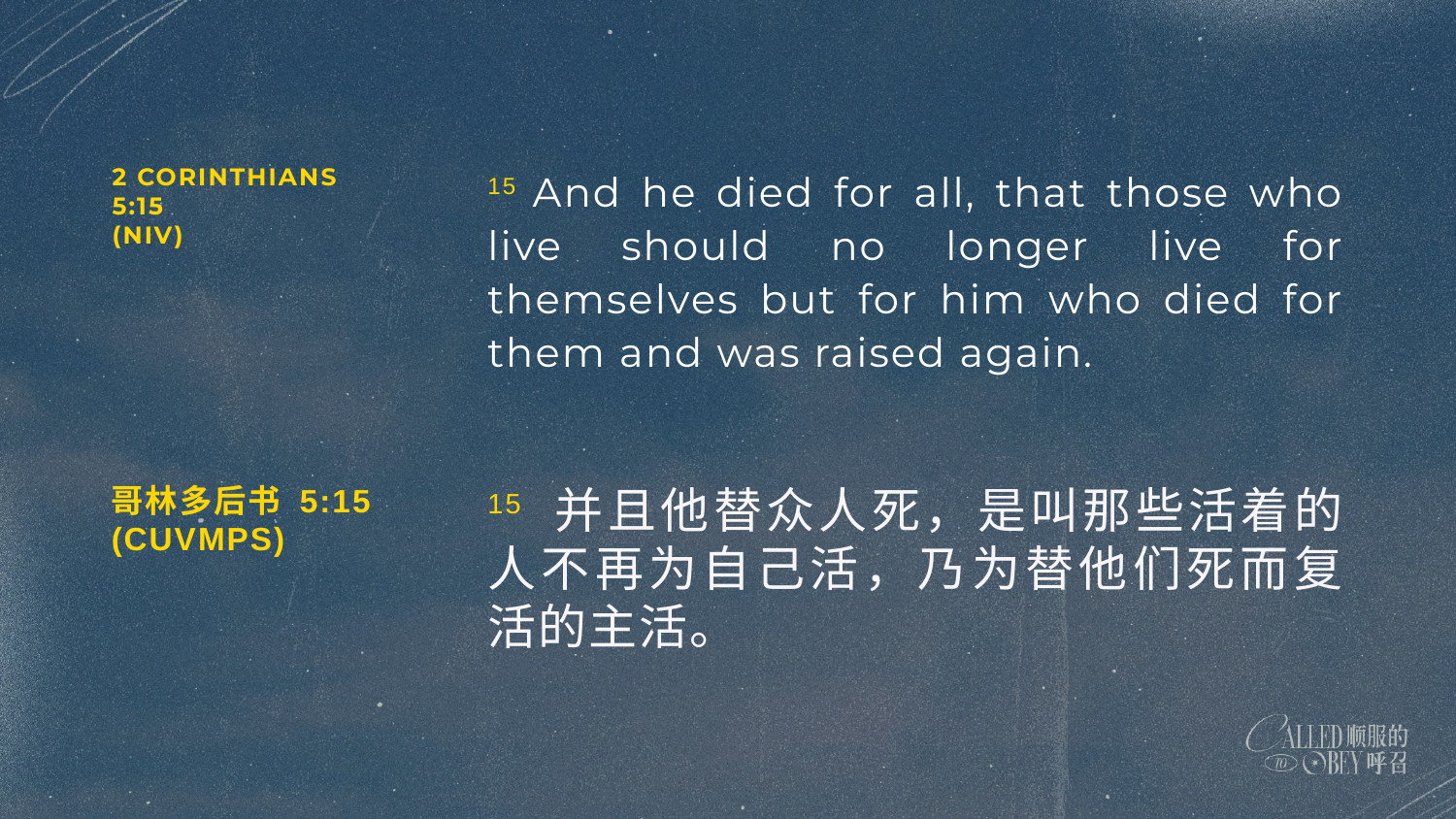

2 CORINTHIANS 5:15
(NIV)
15 And he died for all, that those who live should no longer live for themselves but for him who died for them and was raised again.
哥林多后书 5:15 (CUVMPS)
15 并且他替众人死，是叫那些活着的人不再为自己活，乃为替他们死而复活的主活。